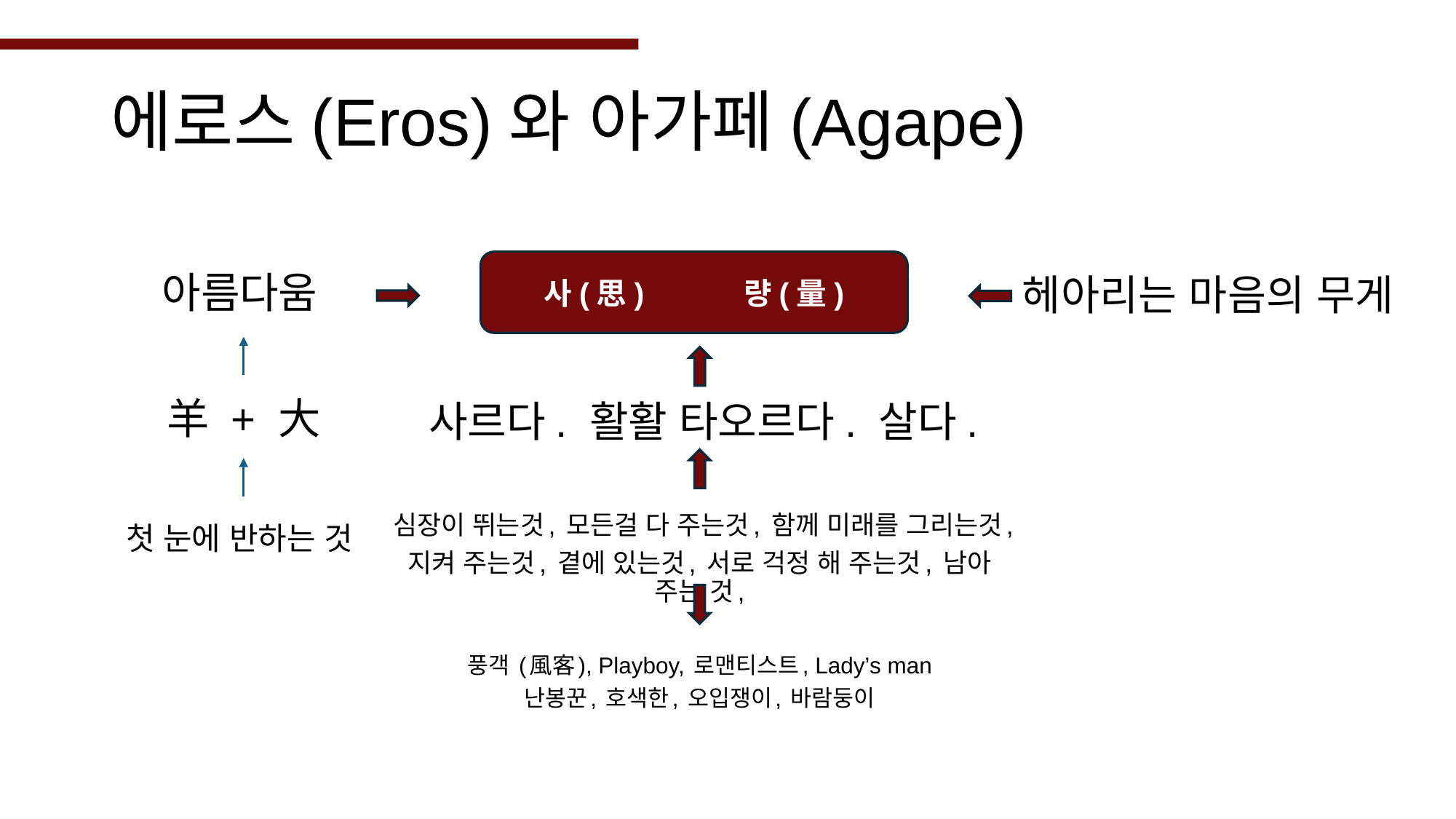

# 에로스(Eros)와 아가페(Agape)
사(思)           량(量)
아름다움
헤아리는 마음의 무게

羊 + 大
사르다. 활활 타오르다. 살다.

심장이 뛰는것, 모든걸 다 주는것, 함께 미래를 그리는것,
지켜 주는것, 곁에 있는것, 서로 걱정 해 주는것, 남아 주는 것,
첫 눈에 반하는 것

풍객 (風客), Playboy, 로맨티스트, Lady’s man
난봉꾼, 호색한, 오입쟁이, 바람둥이